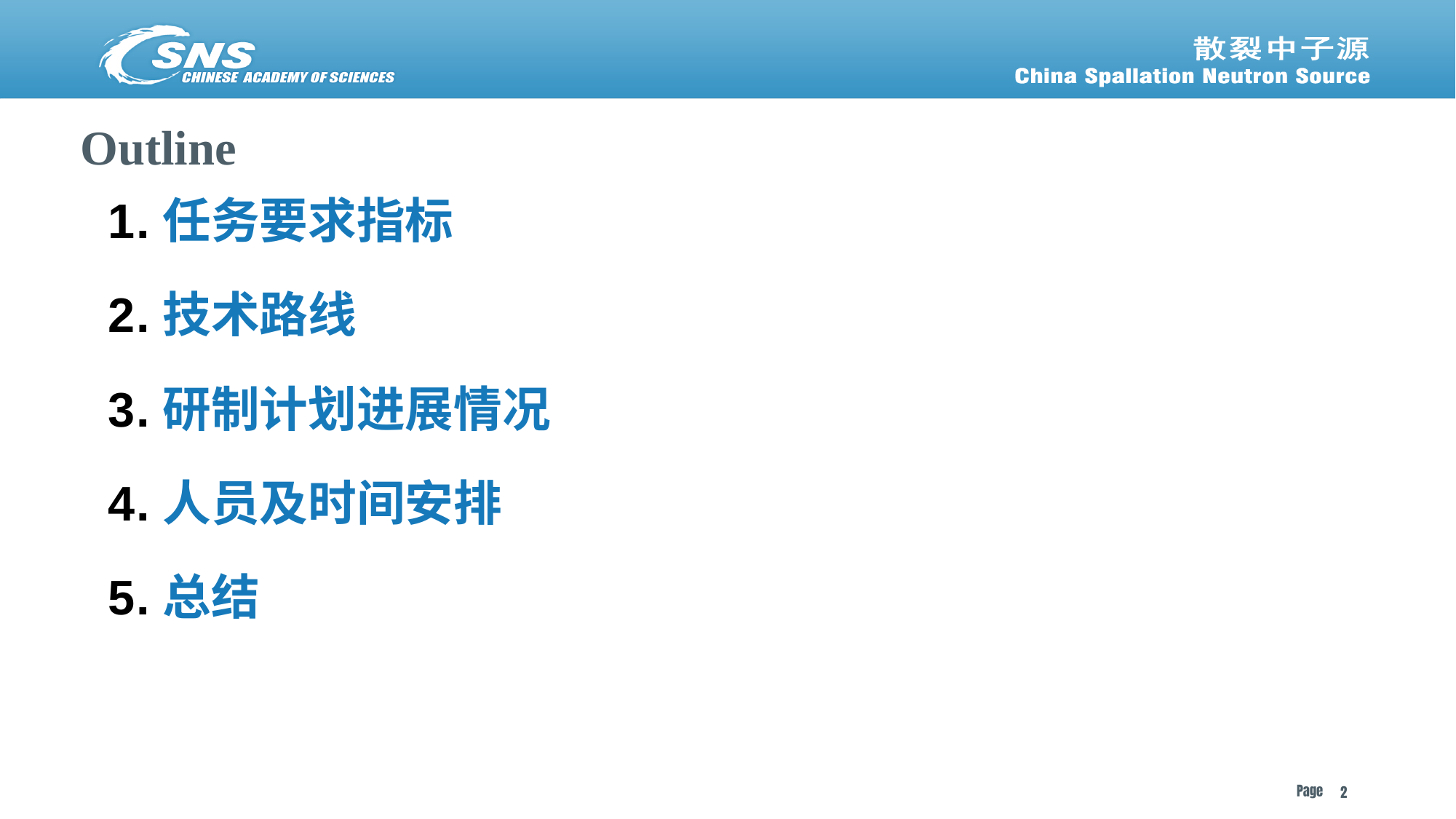

# Outline
任务要求指标
技术路线
研制计划进展情况
人员及时间安排
总结
2